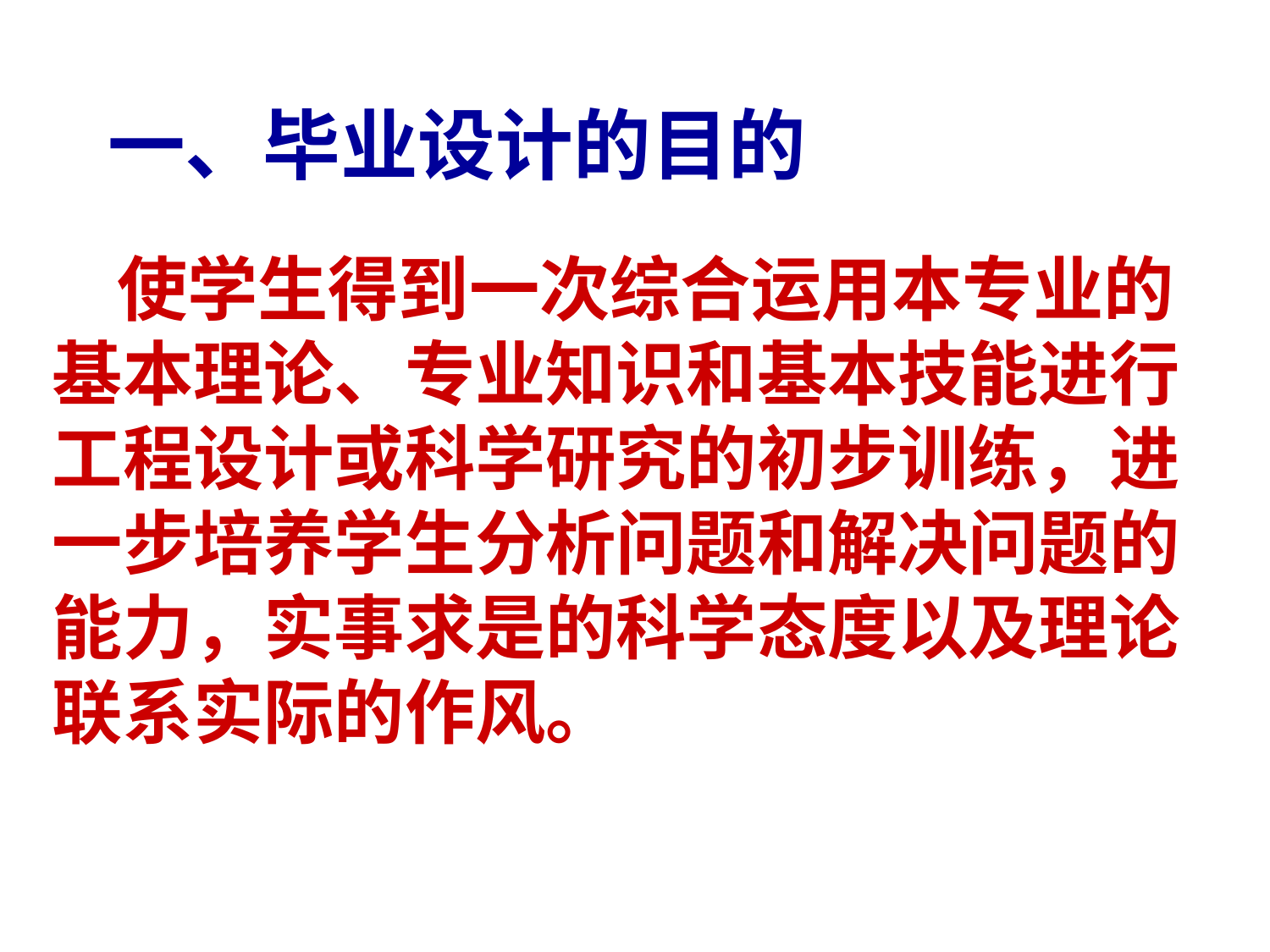

# 一、毕业设计的目的
   使学生得到一次综合运用本专业的基本理论、专业知识和基本技能进行工程设计或科学研究的初步训练，进一步培养学生分析问题和解决问题的能力，实事求是的科学态度以及理论联系实际的作风。